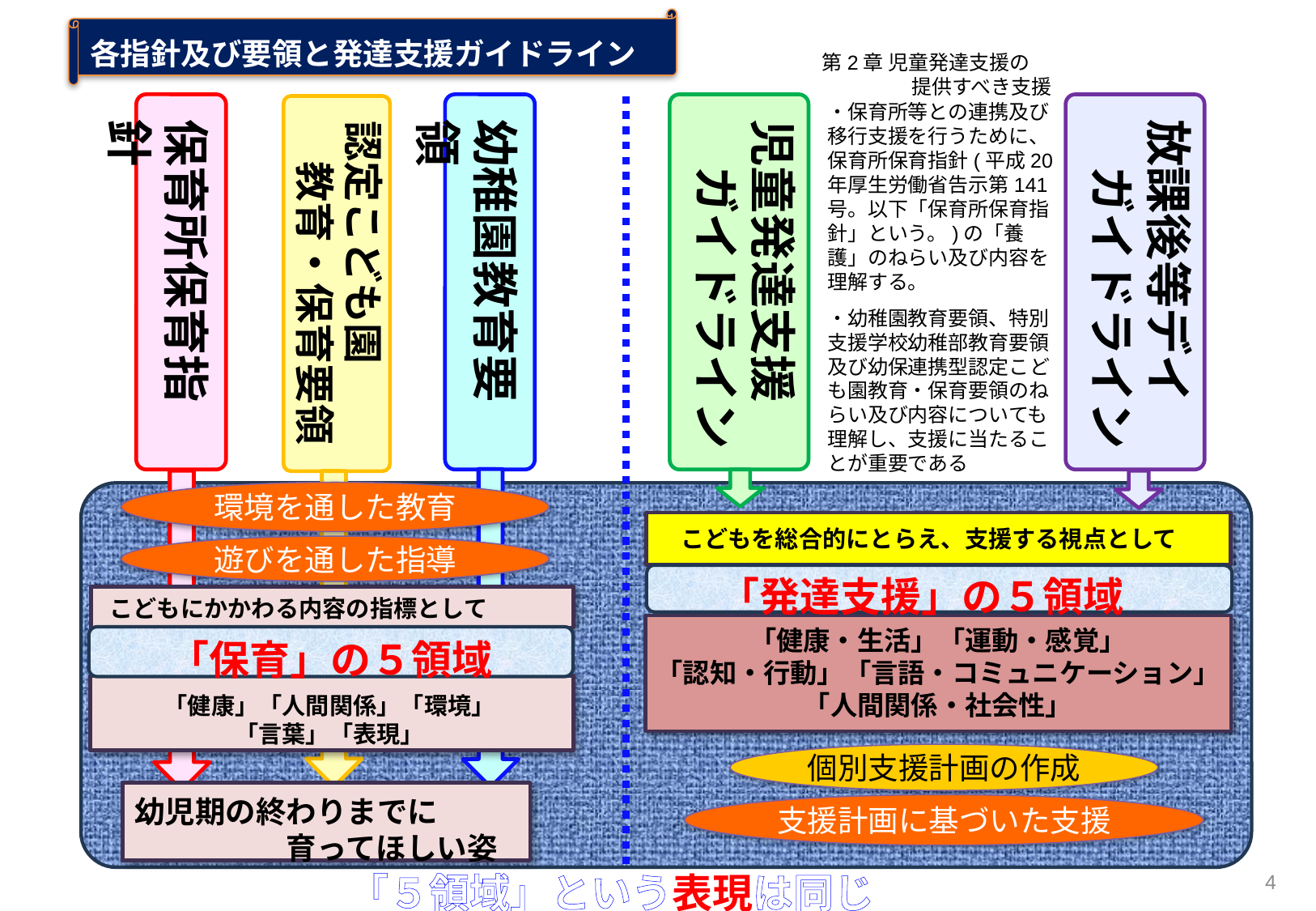

各指針及び要領と発達支援ガイドライン
第2章 児童発達支援の
提供すべき支援
・保育所等との連携及び移行支援を行うために、保育所保育指針(平成20年厚生労働省告示第141号。以下「保育所保育指針」という。)の「養護」のねらい及び内容を理解する。

・幼稚園教育要領、特別支援学校幼稚部教育要領及び幼保連携型認定こども園教育・保育要領のねらい及び内容についても理解し、支援に当たることが重要である

保育所保育指針

幼稚園教育要領

児童発達支援
　ガイドライン

放課後等デイ
　ガイドライン

認定こども園
　教育・保育要領

環境を通した教育

こどもを総合的にとらえ、支援する視点として
遊びを通した指導
「発達支援」の５領域

「健康・生活」「運動・感覚」
「認知・行動」「言語・コミュニケーション」
「人間関係・社会性」

こどもにかかわる内容の指標として

「保育」の５領域

「健康」「人間関係」「環境」
「言葉」「表現」
個別支援計画の作成

幼児期の終わりまでに
　　　　　育ってほしい姿
支援計画に基づいた支援
4
「５領域」という表現は同じ